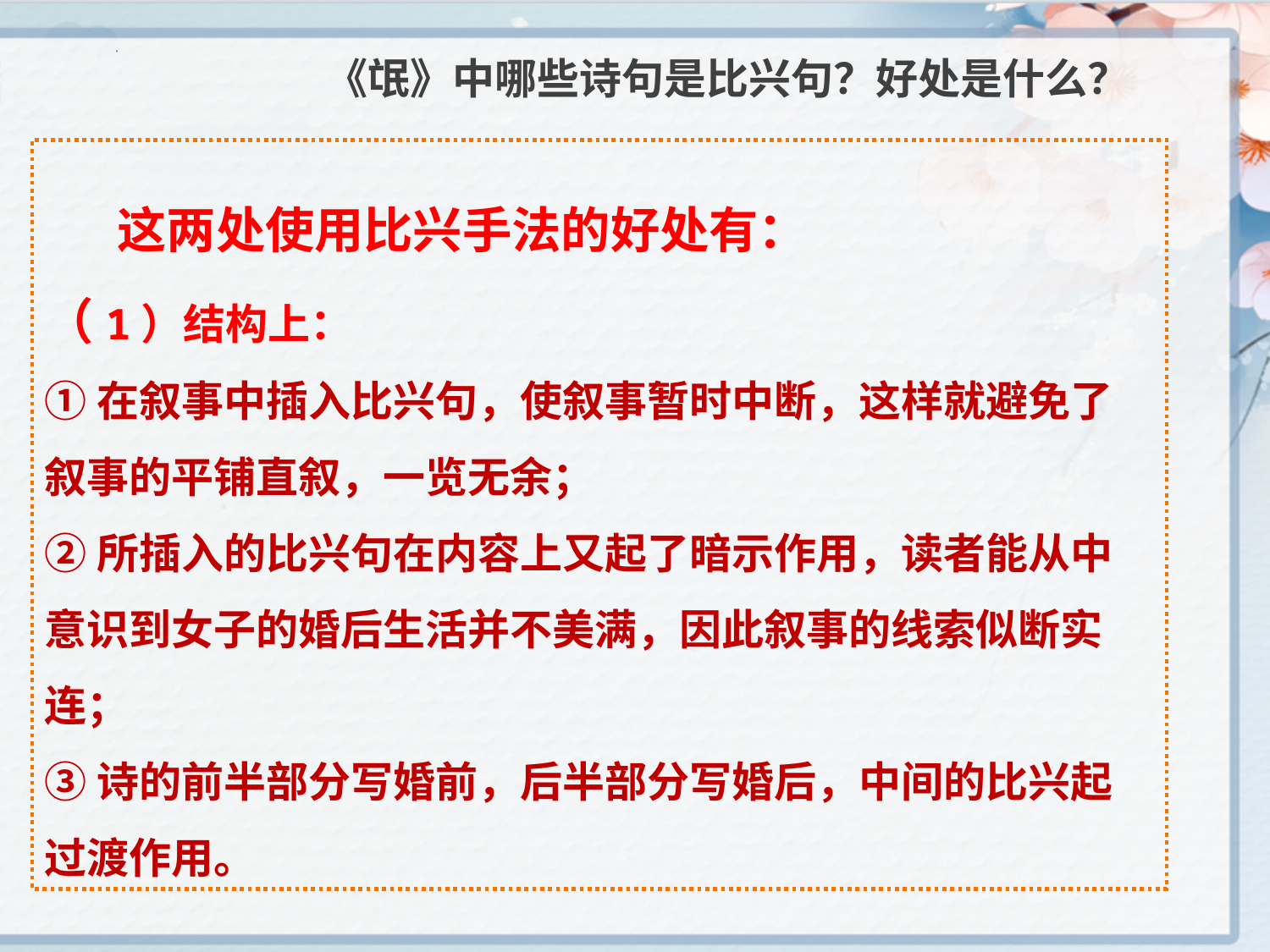

《氓》中哪些诗句是比兴句？好处是什么？
    这两处使用比兴手法的好处有：
（1）结构上：
①在叙事中插入比兴句，使叙事暂时中断，这样就避免了叙事的平铺直叙，一览无余；
②所插入的比兴句在内容上又起了暗示作用，读者能从中意识到女子的婚后生活并不美满，因此叙事的线索似断实连；
③诗的前半部分写婚前，后半部分写婚后，中间的比兴起过渡作用。